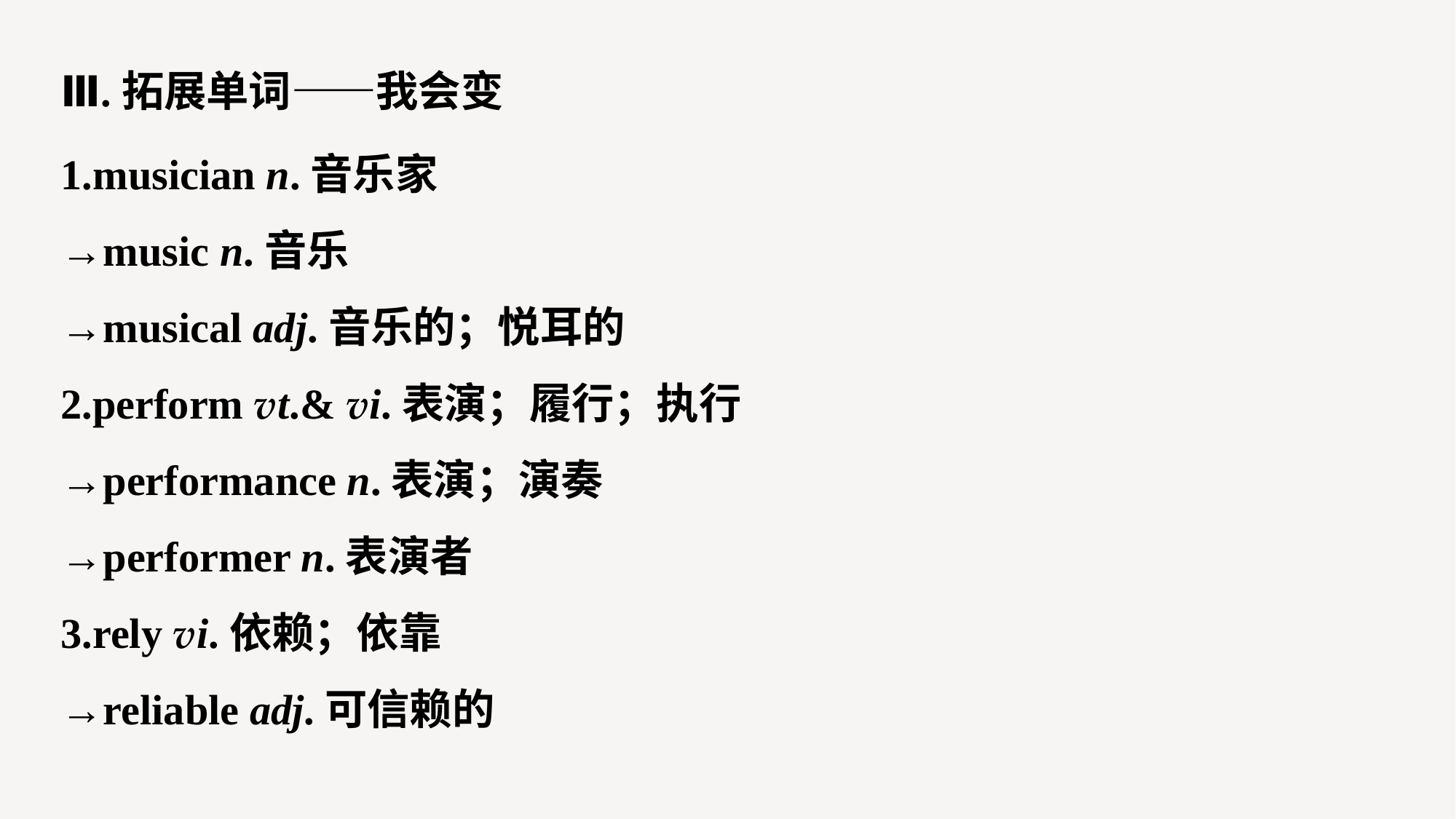

Ⅲ.拓展单词——我会变
1.musician n.音乐家
→music n.音乐
→musical adj.音乐的；悦耳的
2.perform vt.& vi.表演；履行；执行
→performance n.表演；演奏
→performer n.表演者
3.rely vi.依赖；依靠
→reliable adj.可信赖的